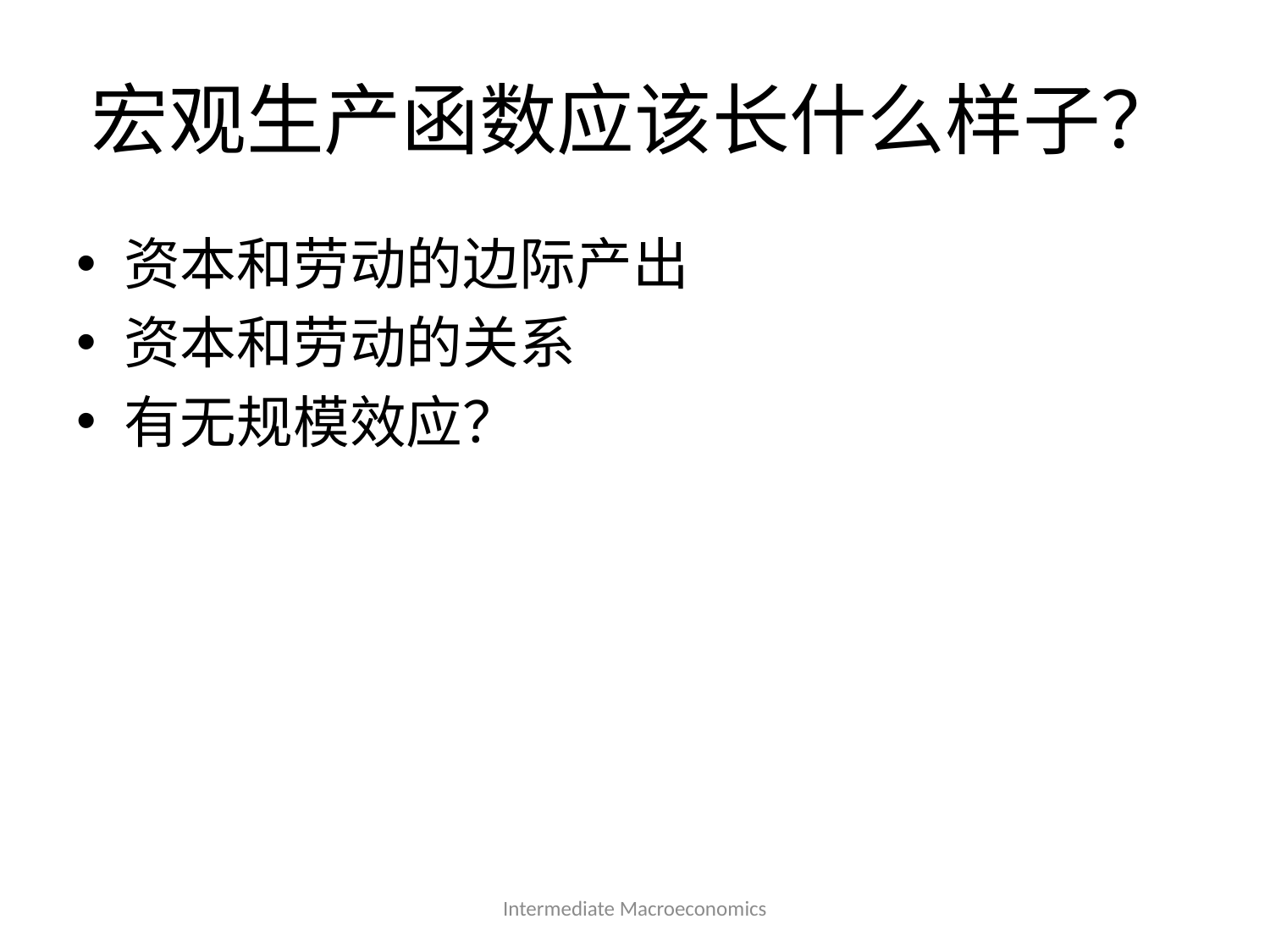

# 宏观生产函数应该长什么样子？
资本和劳动的边际产出
资本和劳动的关系
有无规模效应？
Intermediate Macroeconomics